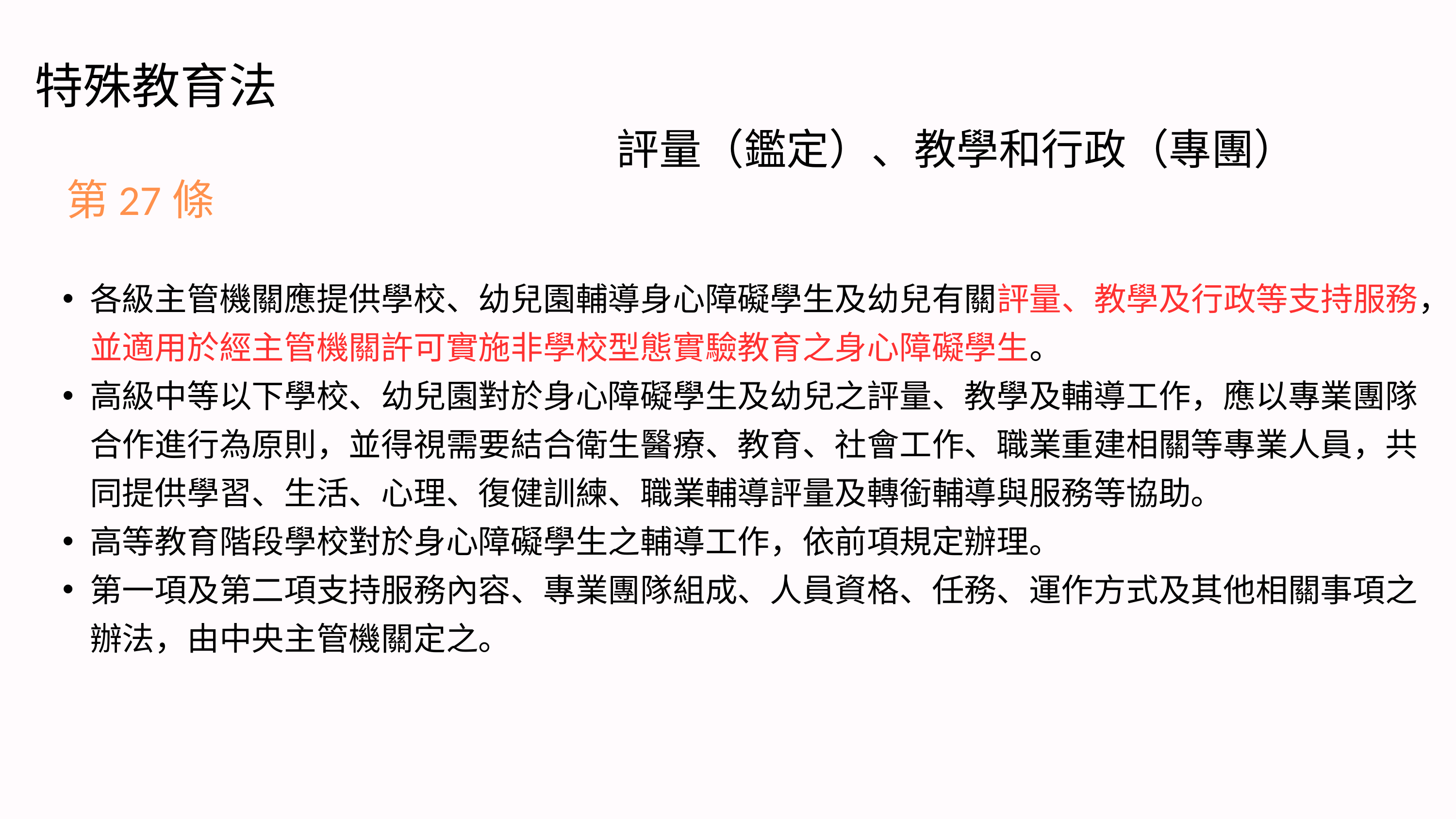

特殊教育法
評量（鑑定）、教學和行政（專團）
第27條
各級主管機關應提供學校、幼兒園輔導身心障礙學生及幼兒有關評量、教學及行政等支持服務，並適用於經主管機關許可實施非學校型態實驗教育之身心障礙學生。
高級中等以下學校、幼兒園對於身心障礙學生及幼兒之評量、教學及輔導工作，應以專業團隊合作進行為原則，並得視需要結合衛生醫療、教育、社會工作、職業重建相關等專業人員，共同提供學習、生活、心理、復健訓練、職業輔導評量及轉銜輔導與服務等協助。
高等教育階段學校對於身心障礙學生之輔導工作，依前項規定辦理。
第一項及第二項支持服務內容、專業團隊組成、人員資格、任務、運作方式及其他相關事項之辦法，由中央主管機關定之。